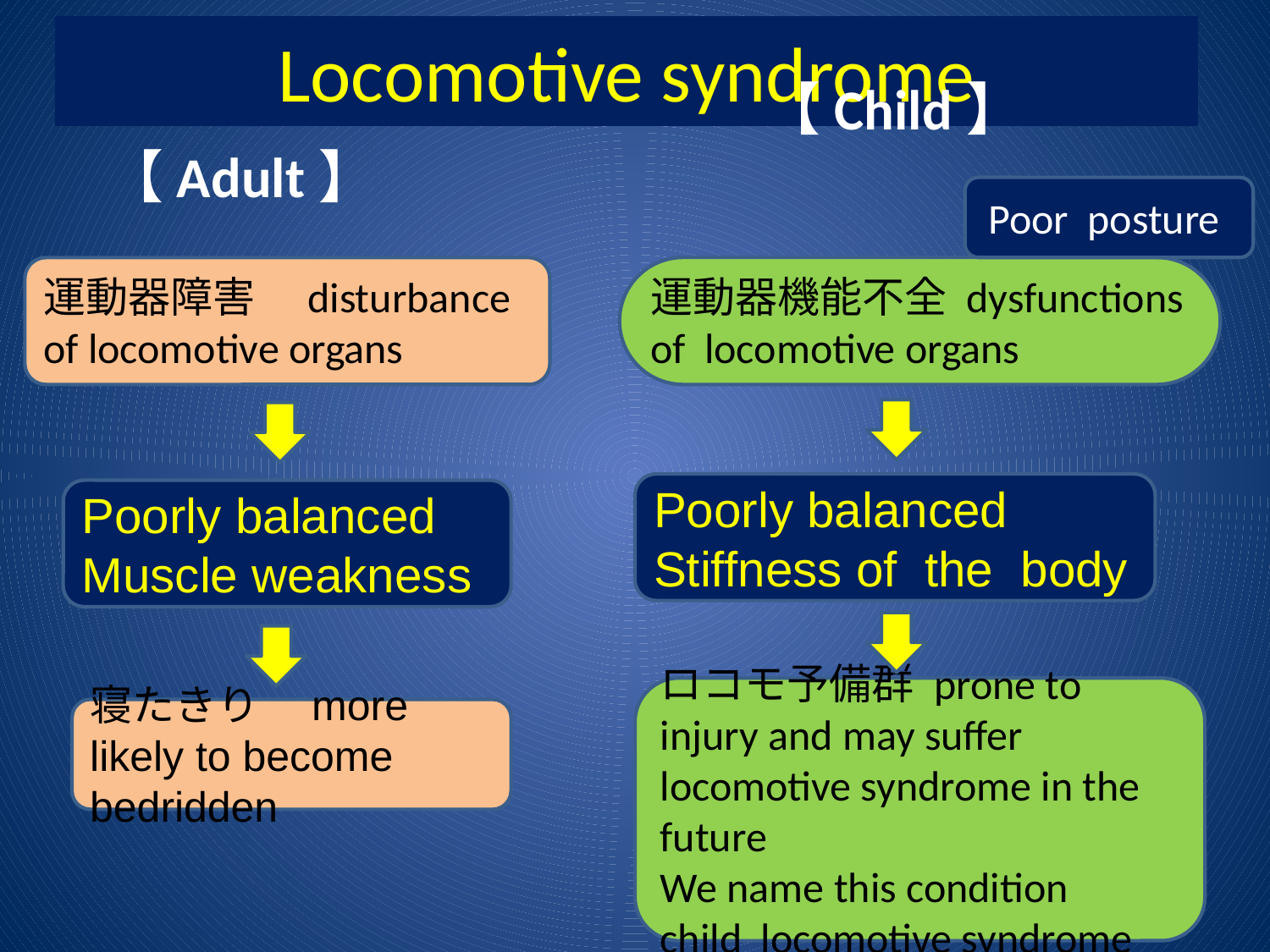

# Locomotive syndrome
　　 【Adult】
 【Child】
Poor  posture
運動器機能不全 dysfunctions
of  locomotive organs
運動器障害　disturbance
of locomotive organs

Poorly balanced
Stiffness of  the  body

Poorly balanced
Muscle weakness

ロコモ予備群 prone to injury and may suffer locomotive syndrome in the future
We name this condition
child  locomotive syndrome
寝たきり　more likely to become bedridden